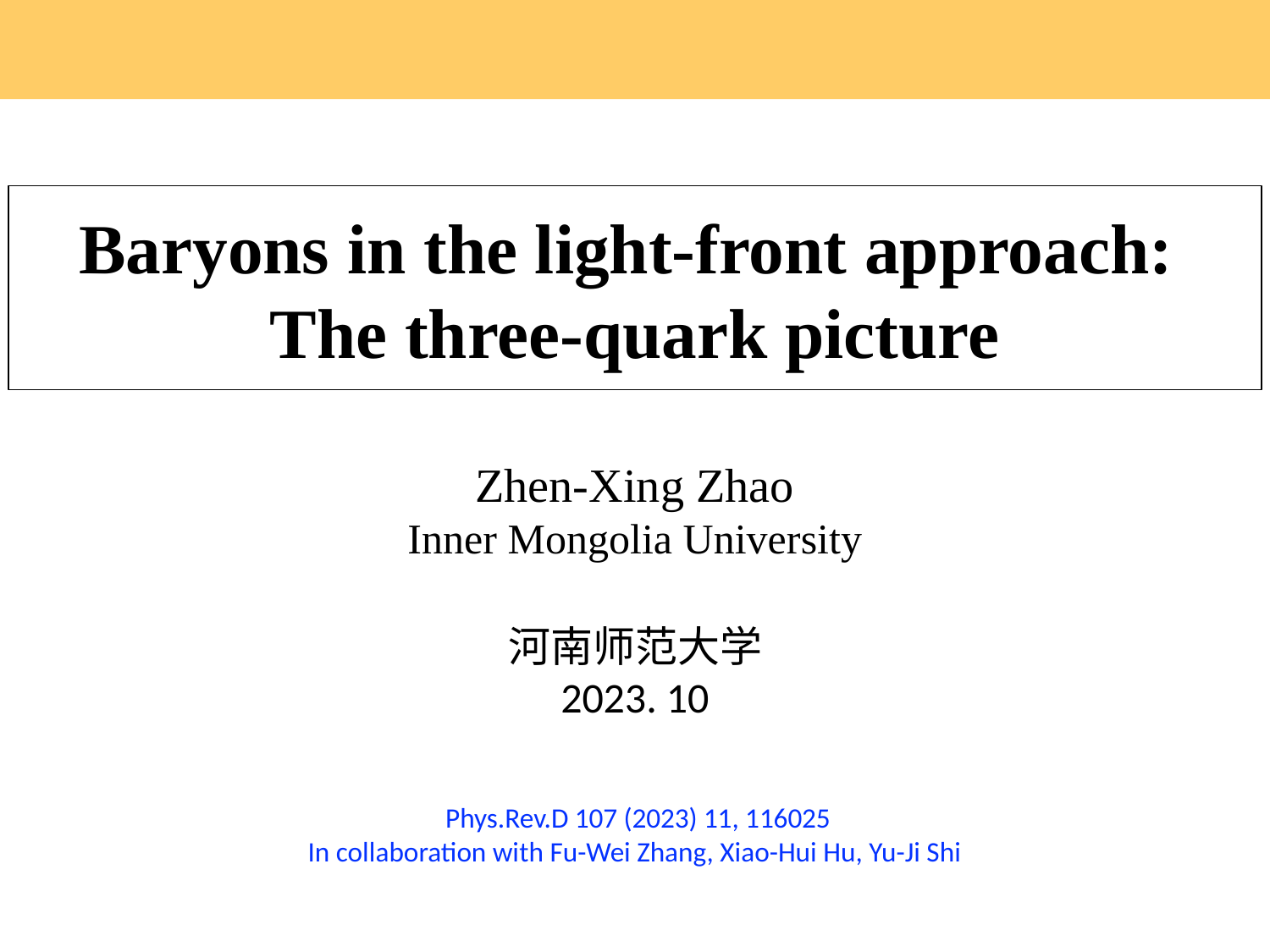

Baryons in the light-front approach:
The three-quark picture
Zhen-Xing Zhao
Inner Mongolia University

河南师范大学
2023. 10

 Phys.Rev.D 107 (2023) 11, 116025
In collaboration with Fu-Wei Zhang, Xiao-Hui Hu, Yu-Ji Shi